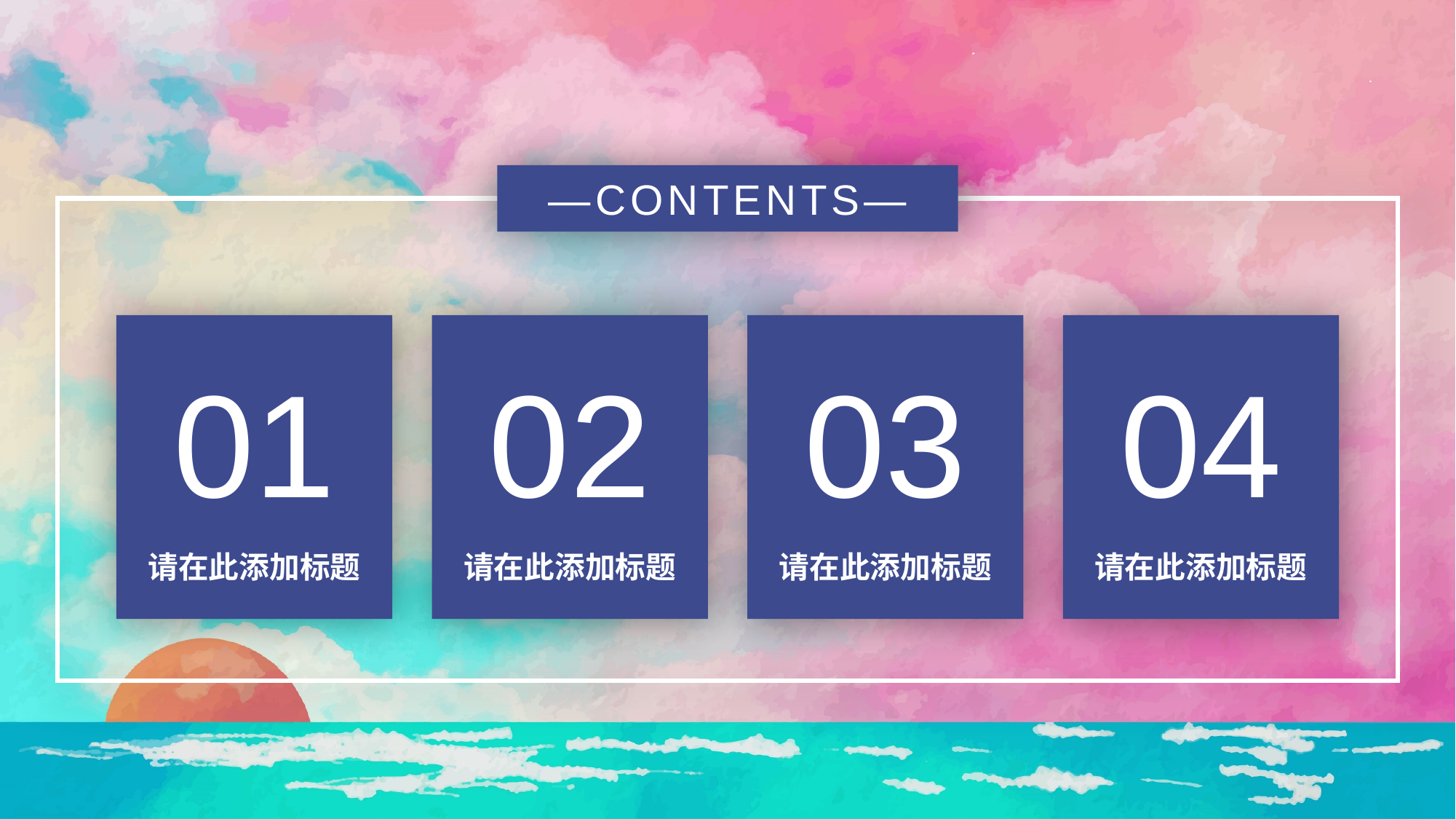

—CONTENTS—

01
02
03
04
请在此添加标题
请在此添加标题
请在此添加标题
请在此添加标题